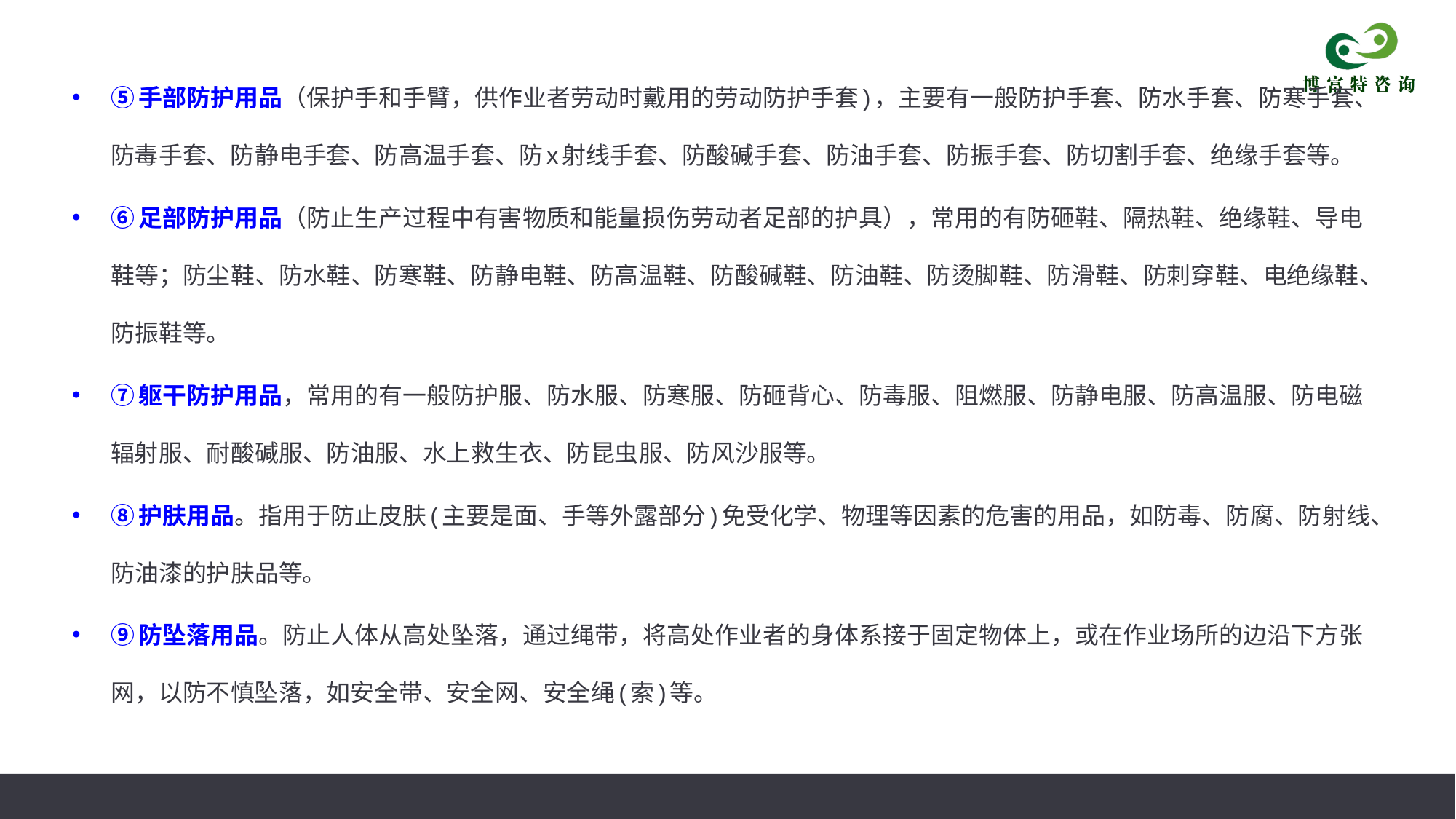

⑤手部防护用品（保护手和手臂，供作业者劳动时戴用的劳动防护手套)，主要有一般防护手套、防水手套、防寒手套、防毒手套、防静电手套、防高温手套、防x射线手套、防酸碱手套、防油手套、防振手套、防切割手套、绝缘手套等。
⑥足部防护用品（防止生产过程中有害物质和能量损伤劳动者足部的护具），常用的有防砸鞋、隔热鞋、绝缘鞋、导电鞋等；防尘鞋、防水鞋、防寒鞋、防静电鞋、防高温鞋、防酸碱鞋、防油鞋、防烫脚鞋、防滑鞋、防刺穿鞋、电绝缘鞋、防振鞋等。
⑦躯干防护用品，常用的有一般防护服、防水服、防寒服、防砸背心、防毒服、阻燃服、防静电服、防高温服、防电磁辐射服、耐酸碱服、防油服、水上救生衣、防昆虫服、防风沙服等。
⑧护肤用品。指用于防止皮肤(主要是面、手等外露部分)免受化学、物理等因素的危害的用品，如防毒、防腐、防射线、防油漆的护肤品等。
⑨防坠落用品。防止人体从高处坠落，通过绳带，将高处作业者的身体系接于固定物体上，或在作业场所的边沿下方张网，以防不慎坠落，如安全带、安全网、安全绳(索)等。